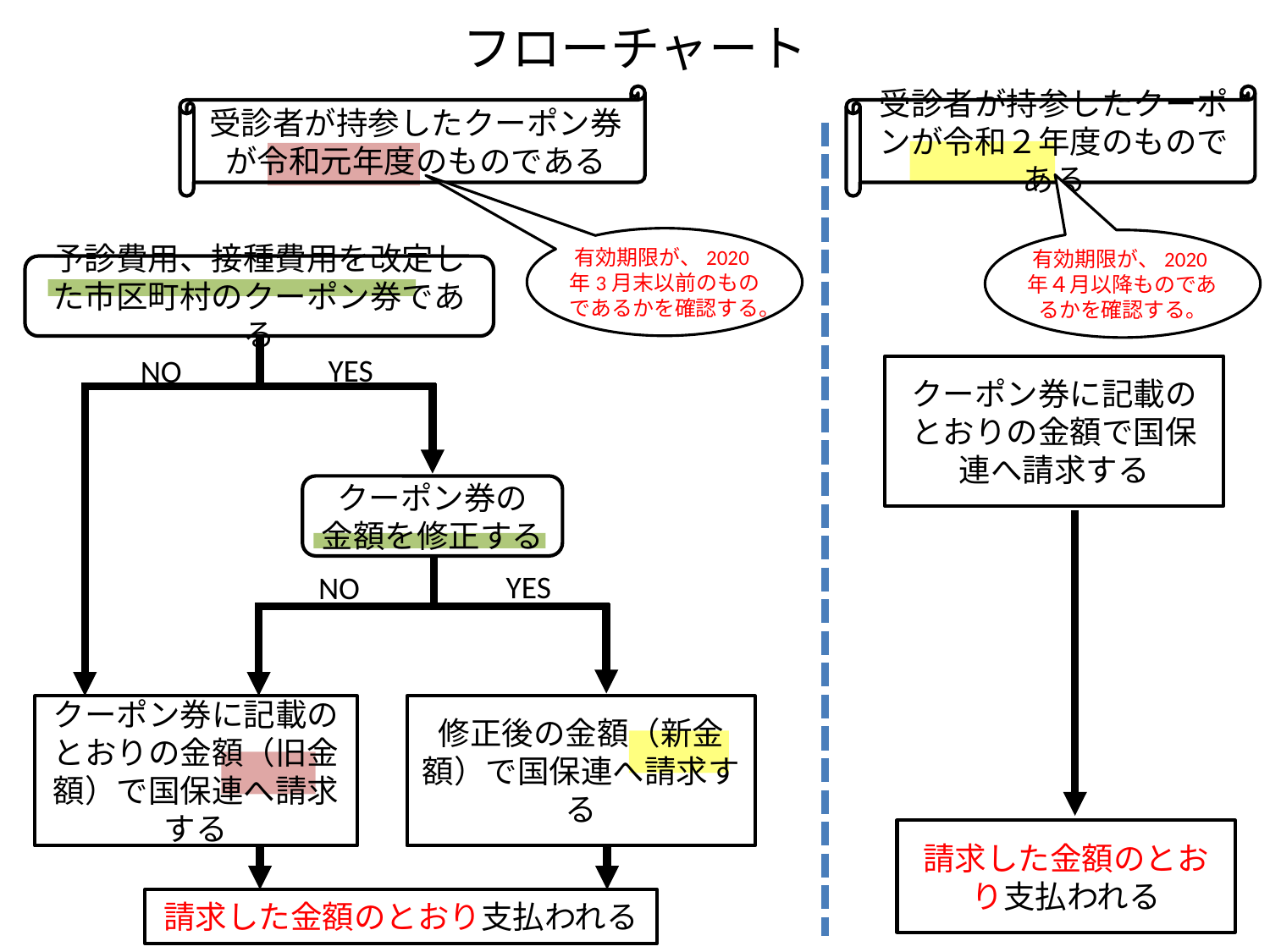

# フローチャート
受診者が持参したクーポン券が令和元年度のものである
受診者が持参したクーポンが令和２年度のものである

有効期限が、2020年3月末以前のものであるかを確認する。
有効期限が、2020年４月以降ものであるかを確認する。
予診費用、接種費用を改定した市区町村のクーポン券である

YES
NO
クーポン券に記載のとおりの金額で国保連へ請求する
クーポン券の
金額を修正する

YES
NO
クーポン券に記載のとおりの金額（旧金額）で国保連へ請求する
修正後の金額（新金額）で国保連へ請求する

請求した金額のとおり支払われる
請求した金額のとおり支払われる